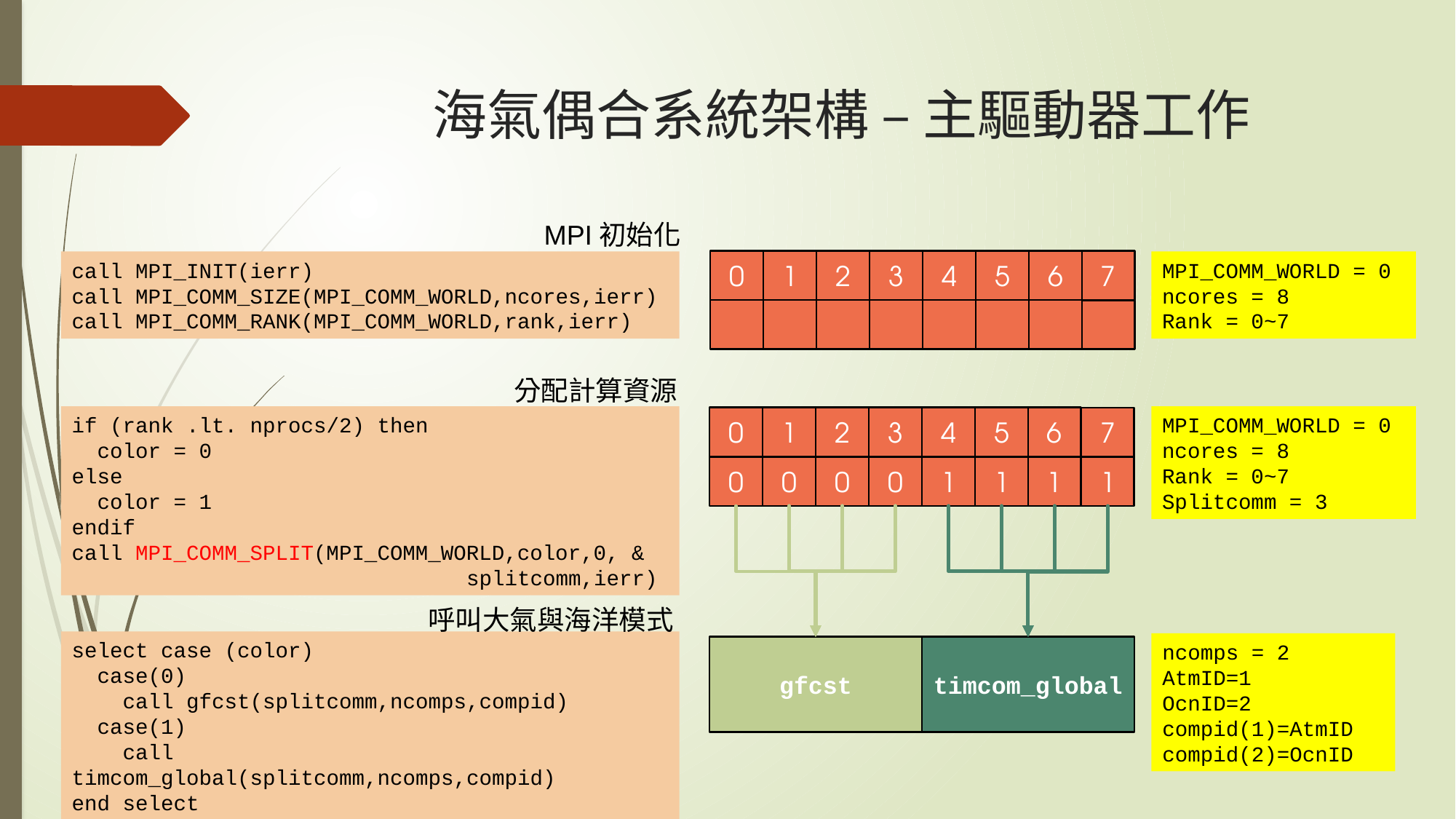

# 海氣偶合系統架構 – 主驅動器工作
MPI初始化
0
1
2
3
4
5
6
7

call MPI_INIT(ierr)
call MPI_COMM_SIZE(MPI_COMM_WORLD,ncores,ierr)
call MPI_COMM_RANK(MPI_COMM_WORLD,rank,ierr)
MPI_COMM_WORLD = 0
ncores = 8
Rank = 0~7
分配計算資源
if (rank .lt. nprocs/2) then
  color = 0
else
  color = 1
endif
call MPI_COMM_SPLIT(MPI_COMM_WORLD,color,0, &
                               splitcomm,ierr)
MPI_COMM_WORLD = 0
ncores = 8
Rank = 0~7
Splitcomm = 3
0
1
2
3
4
5
6
7
0
0
0
0
1
1
1
1
呼叫大氣與海洋模式
select case (color)
  case(0)
    call gfcst(splitcomm,ncomps,compid)
  case(1)
    call timcom_global(splitcomm,ncomps,compid)
end select
ncomps = 2
AtmID=1
OcnID=2
compid(1)=AtmID
compid(2)=OcnID
gfcst
timcom_global